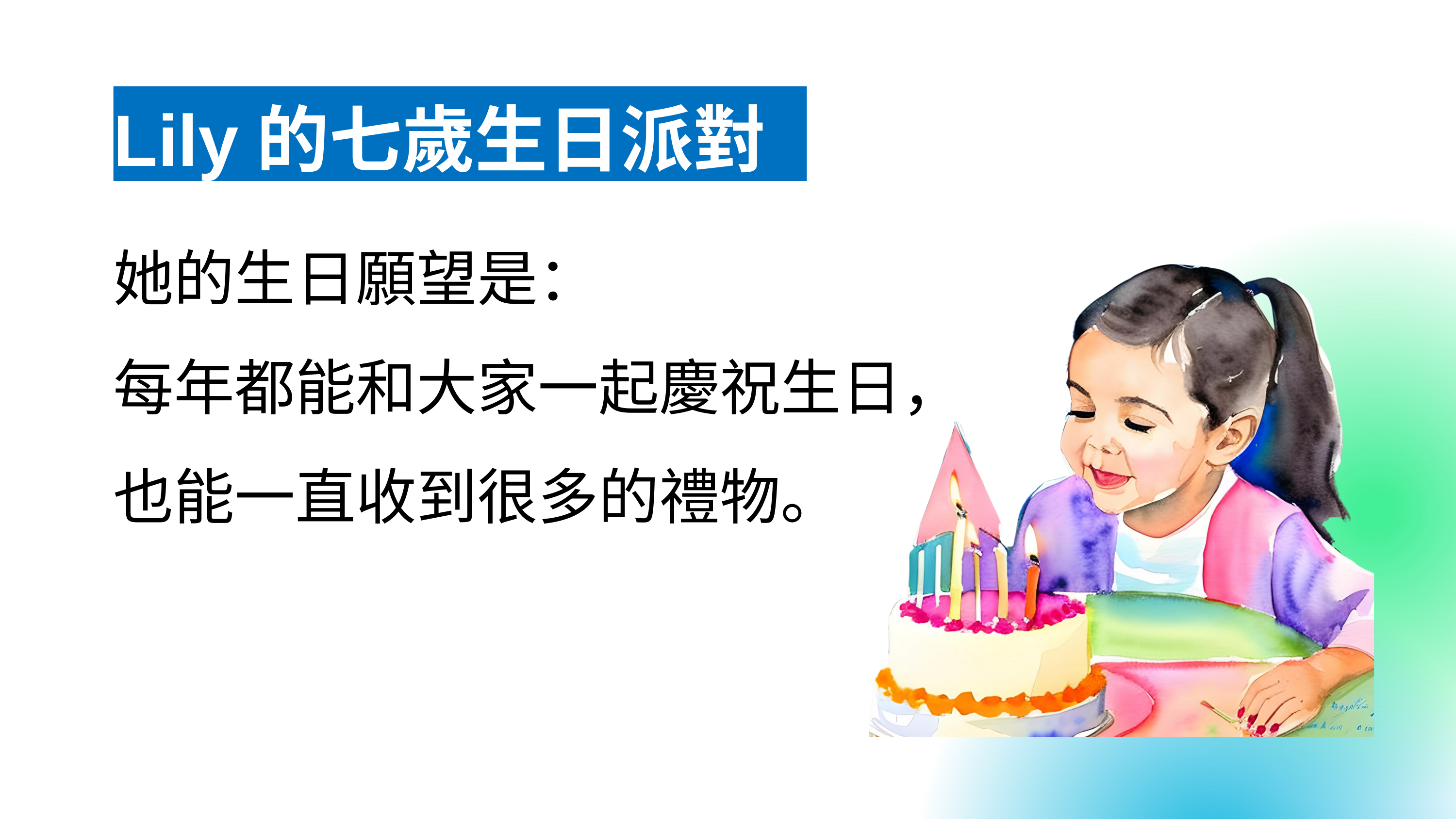

Lily的七歲生日派對

她的生日願望是：
每年都能和󠇡大家一󠇢起慶祝生日，
也能一󠇢直收到很多的禮物。